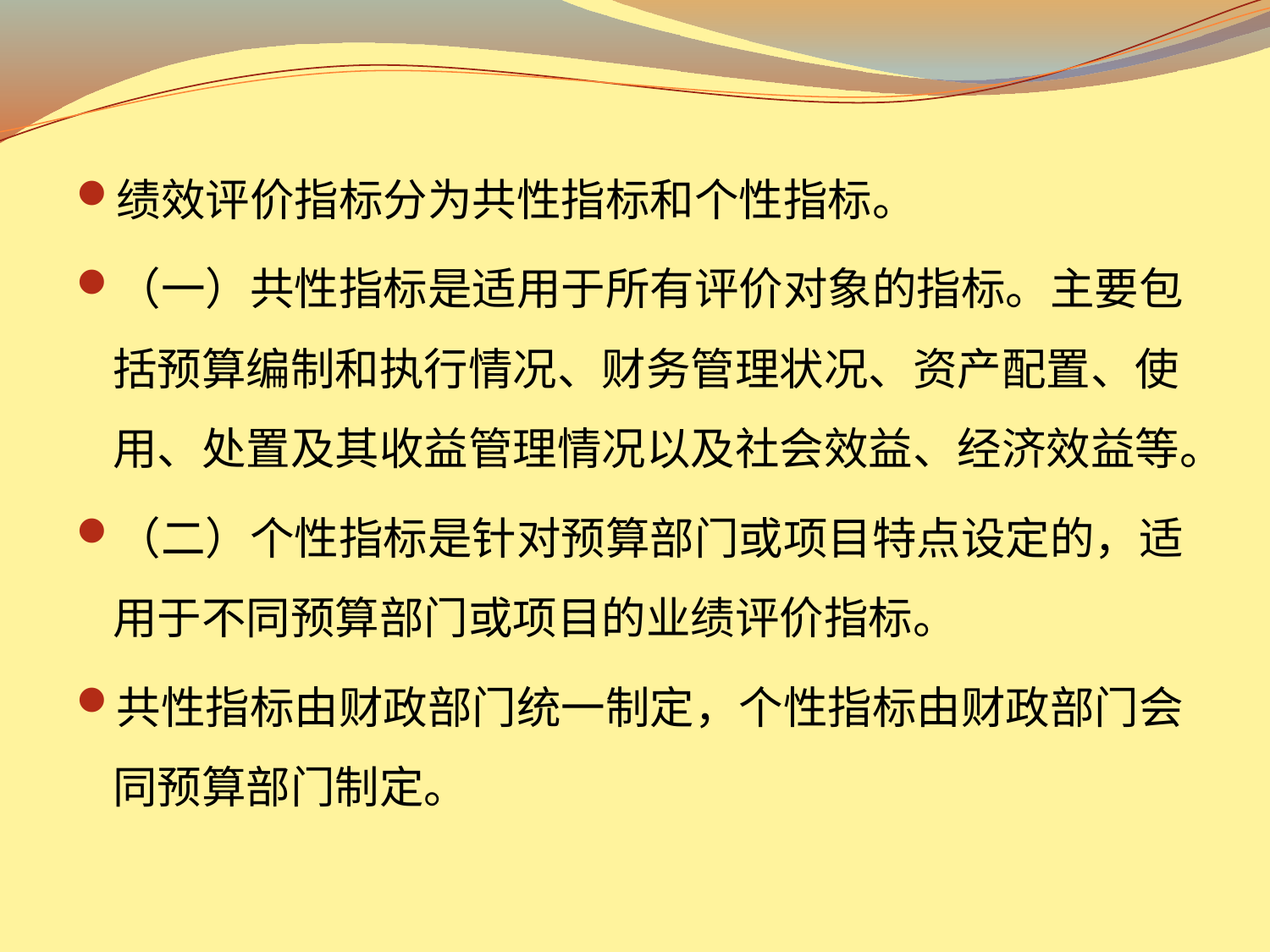

#
绩效评价指标分为共性指标和个性指标。
（一）共性指标是适用于所有评价对象的指标。主要包括预算编制和执行情况、财务管理状况、资产配置、使用、处置及其收益管理情况以及社会效益、经济效益等。
（二）个性指标是针对预算部门或项目特点设定的，适用于不同预算部门或项目的业绩评价指标。
共性指标由财政部门统一制定，个性指标由财政部门会同预算部门制定。